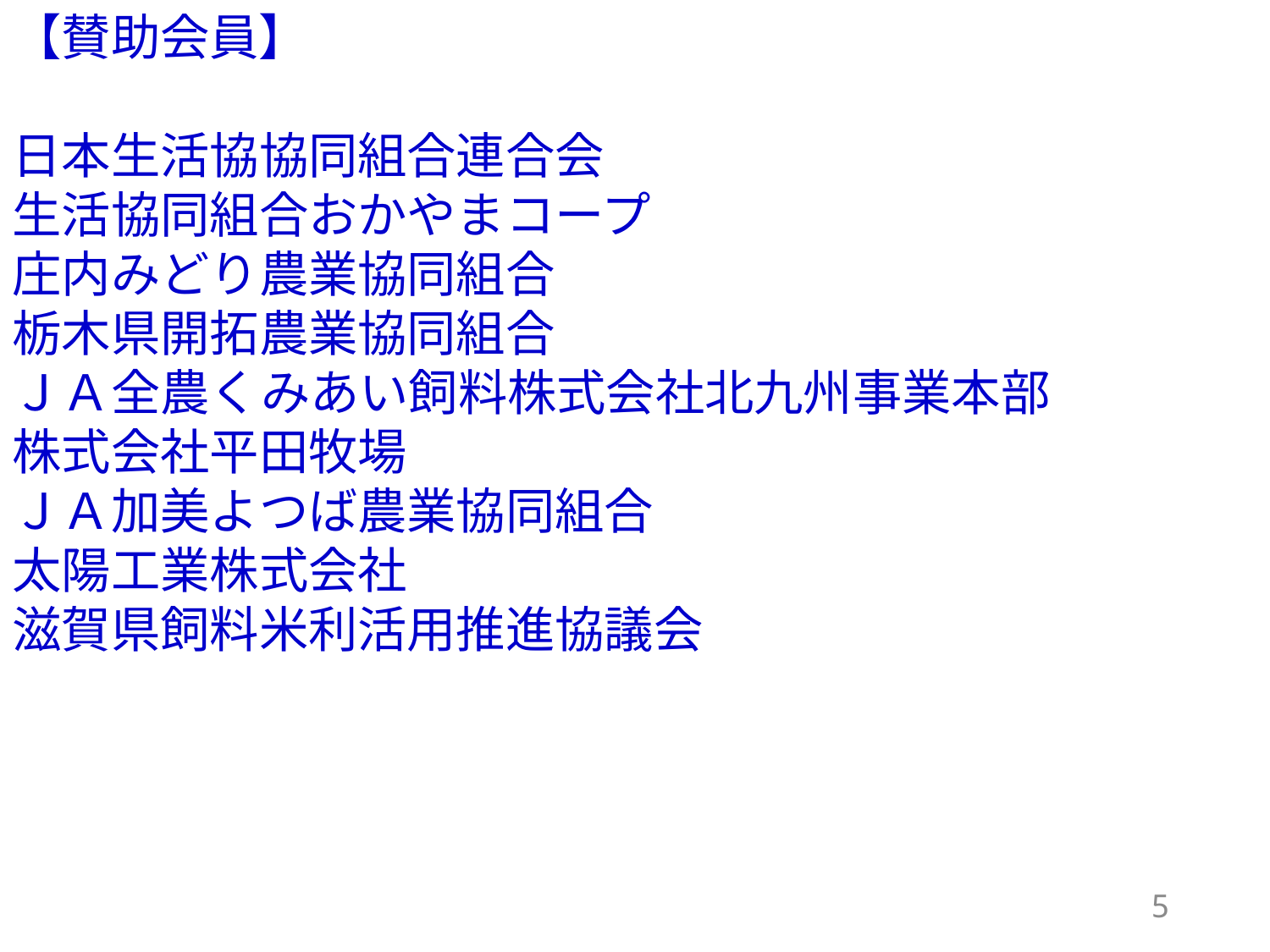

【賛助会員】

日本生活協協同組合連合会
生活協同組合おかやまコープ
庄内みどり農業協同組合
栃木県開拓農業協同組合
ＪＡ全農くみあい飼料株式会社北九州事業本部
株式会社平田牧場
ＪＡ加美よつば農業協同組合
太陽工業株式会社
滋賀県飼料米利活用推進協議会
5